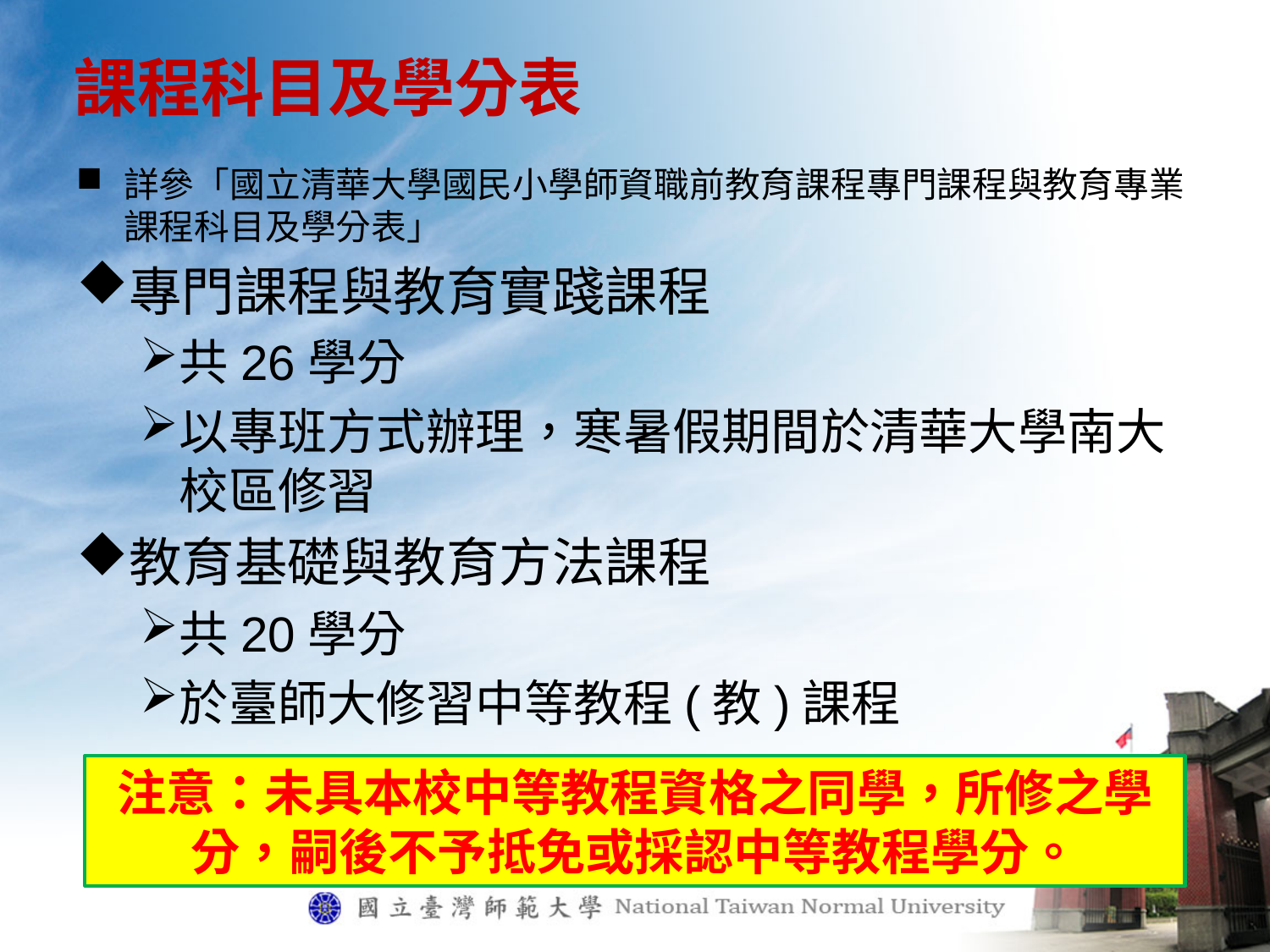

# 課程科目及學分表
詳參「國立清華大學國民小學師資職前教育課程專門課程與教育專業課程科目及學分表」
專門課程與教育實踐課程
共26學分
以專班方式辦理，寒暑假期間於清華大學南大校區修習
教育基礎與教育方法課程
共20學分
於臺師大修習中等教程(教)課程

注意：未具本校中等教程資格之同學，所修之學分，嗣後不予抵免或採認中等教程學分。